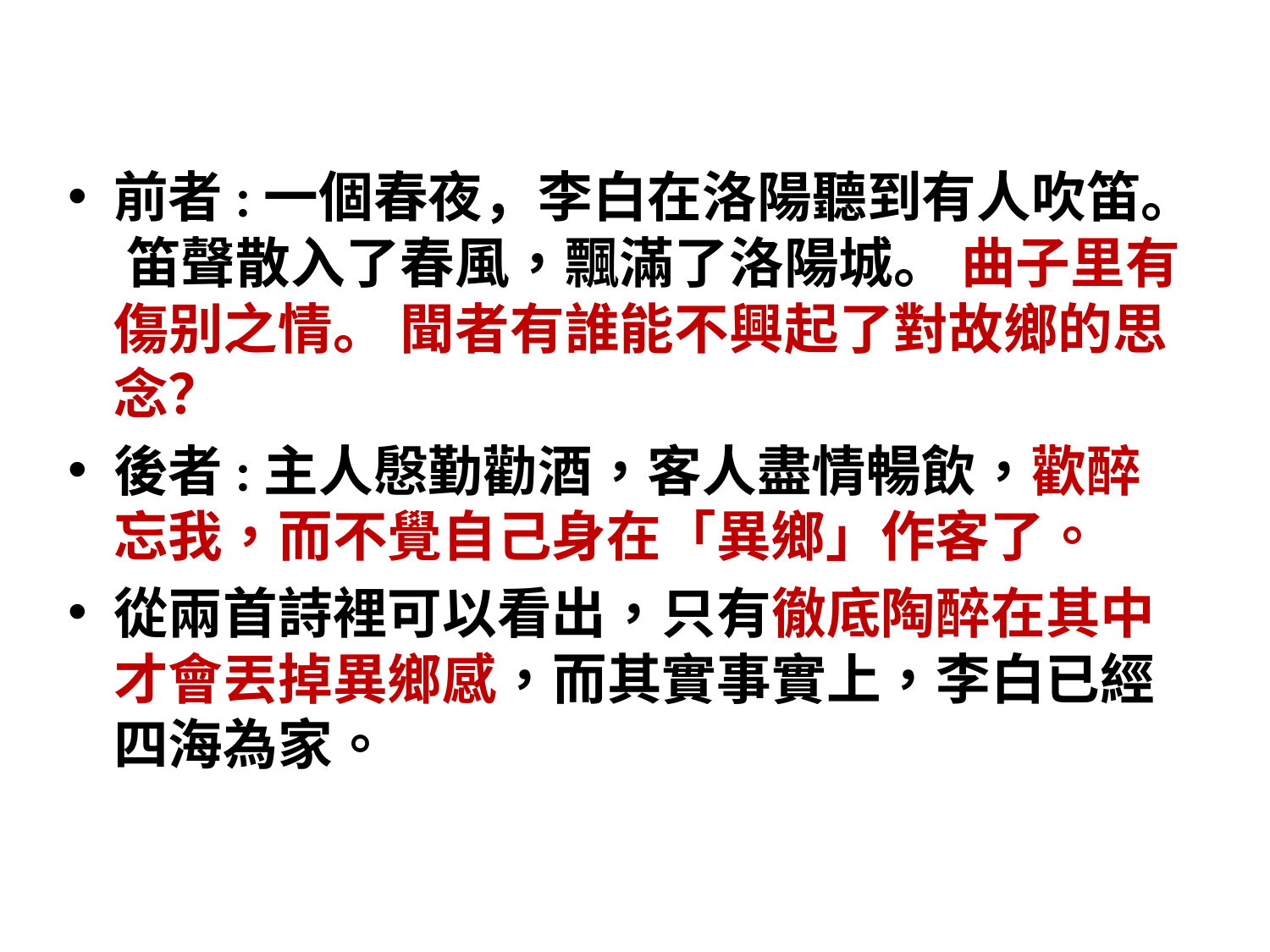

前者:一個春夜，李白在洛陽聽到有人吹笛。 笛聲散入了春風，飄滿了洛陽城。 曲子里有傷别之情。 聞者有誰能不興起了對故鄉的思念？
後者:主人慇勤勸酒，客人盡情暢飲，歡醉忘我，而不覺自己身在「異鄉」作客了。
從兩首詩裡可以看出，只有徹底陶醉在其中才會丟掉異鄉感，而其實事實上，李白已經四海為家。